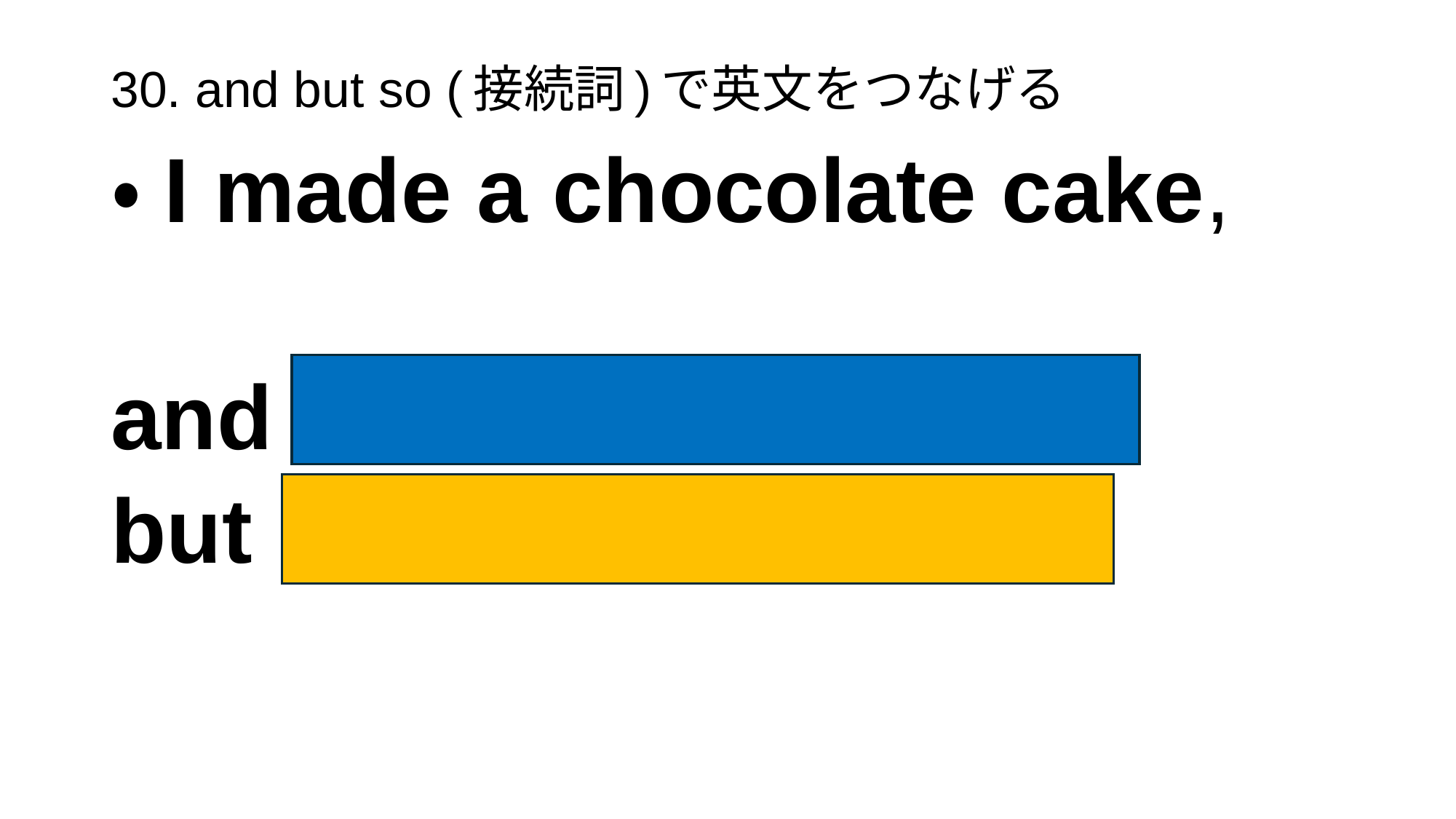

# 30. and but so (接続詞)で英文をつなげる
・I made a chocolate cake,

and it was not so sweet,
but it was delicious.